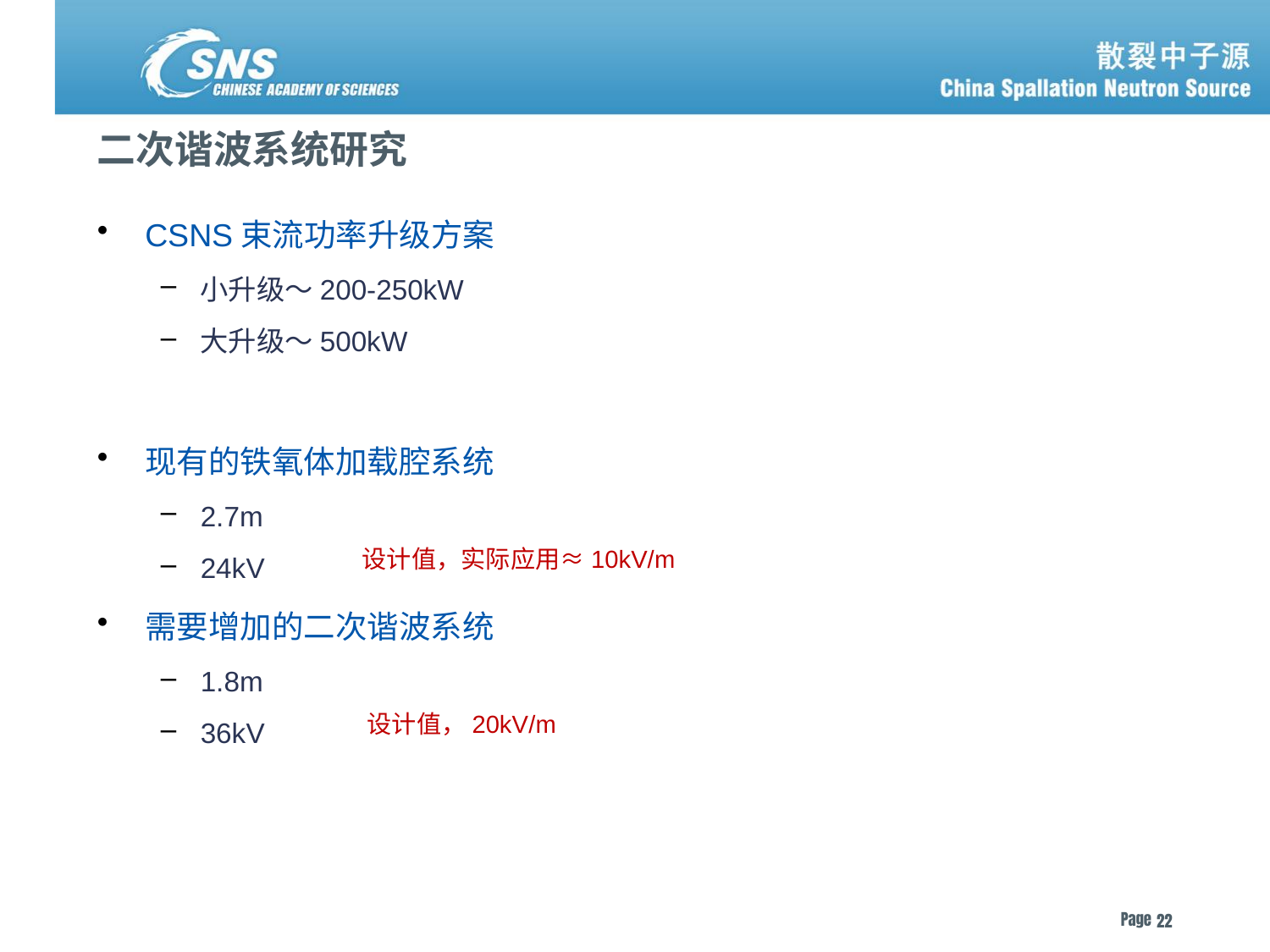

# 二次谐波系统研究
CSNS束流功率升级方案
小升级～200-250kW
大升级～500kW

现有的铁氧体加载腔系统
2.7m
24kV
需要增加的二次谐波系统
1.8m
36kV
设计值，实际应用≈10kV/m
设计值，20kV/m
22